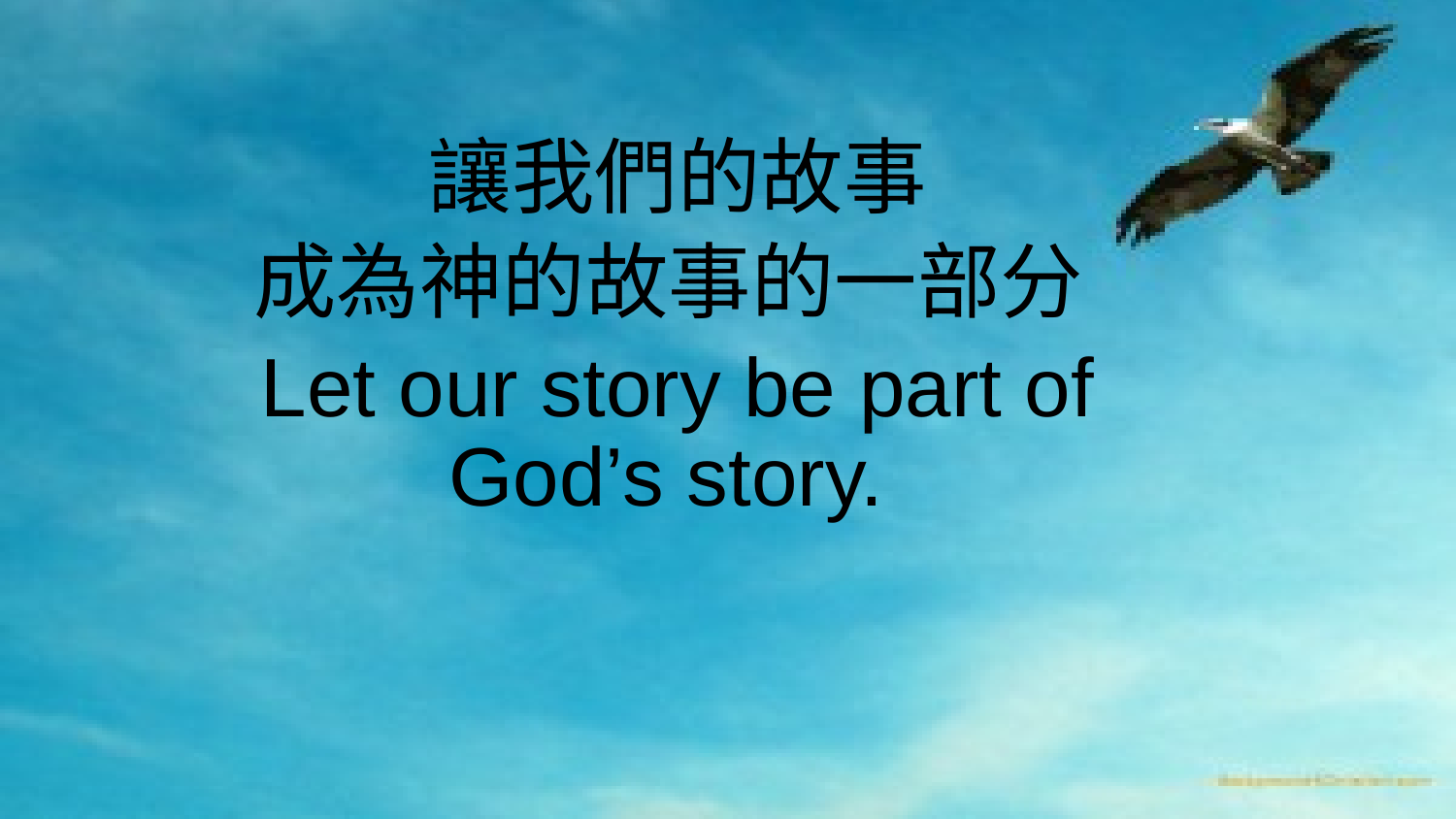

讓我們的故事
成為神的故事的一部分
Let our story be part of God’s story.